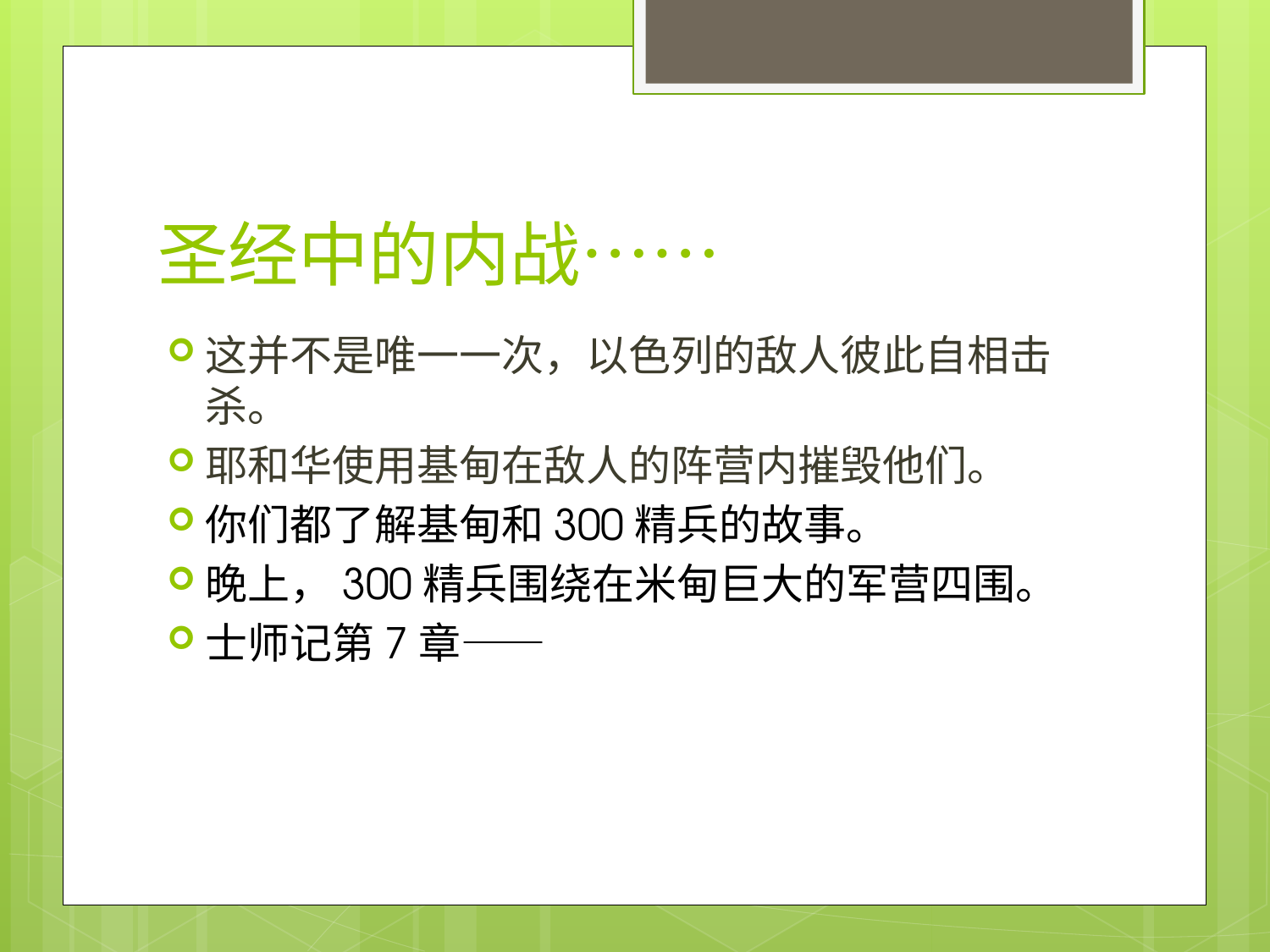

# 圣经中的内战……
这并不是唯一一次，以色列的敌人彼此自相击杀。
耶和华使用基甸在敌人的阵营内摧毁他们。
你们都了解基甸和300精兵的故事。
晚上，300精兵围绕在米甸巨大的军营四围。
士师记第7章——